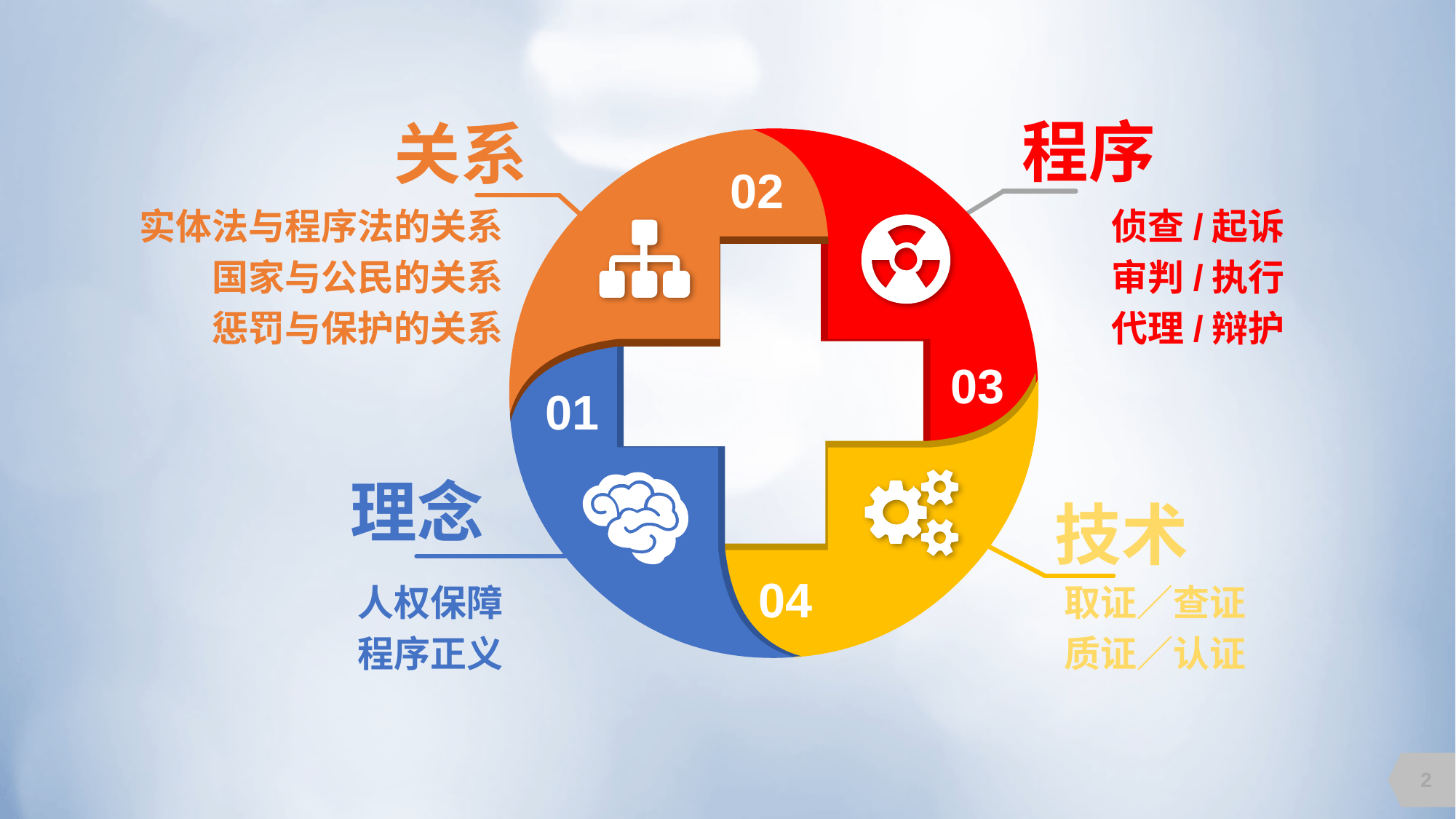

程序
　　侦查/起诉
　　审判/执行
　　代理/辩护
关系
实体法与程序法的关系
国家与公民的关系
惩罚与保护的关系

02

03

01

理念
人权保障
程序正义
技术
取证／查证
质证／认证
04
2